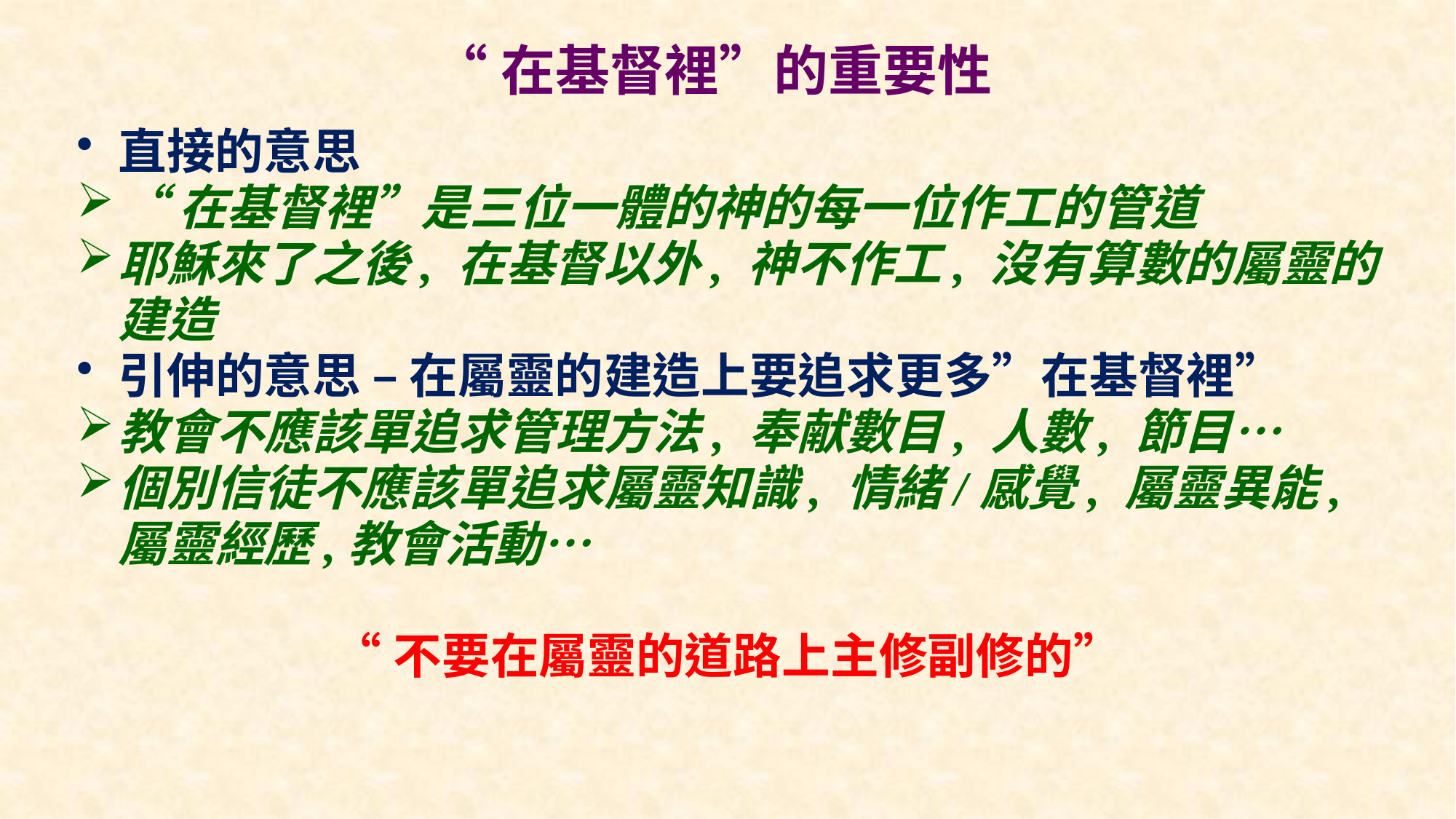

# “在基督裡”的重要性
直接的意思
“在基督裡”是三位一體的神的每一位作工的管道
耶穌來了之後, 在基督以外, 神不作工, 沒有算數的屬靈的建造
引伸的意思 – 在屬靈的建造上要追求更多”在基督裡”
教會不應該單追求管理方法, 奉献數目, 人數, 節目…
個別信徒不應該單追求屬靈知識, 情緒/感覺, 屬靈異能, 屬靈經歷,教會活動…

“不要在屬靈的道路上主修副修的”